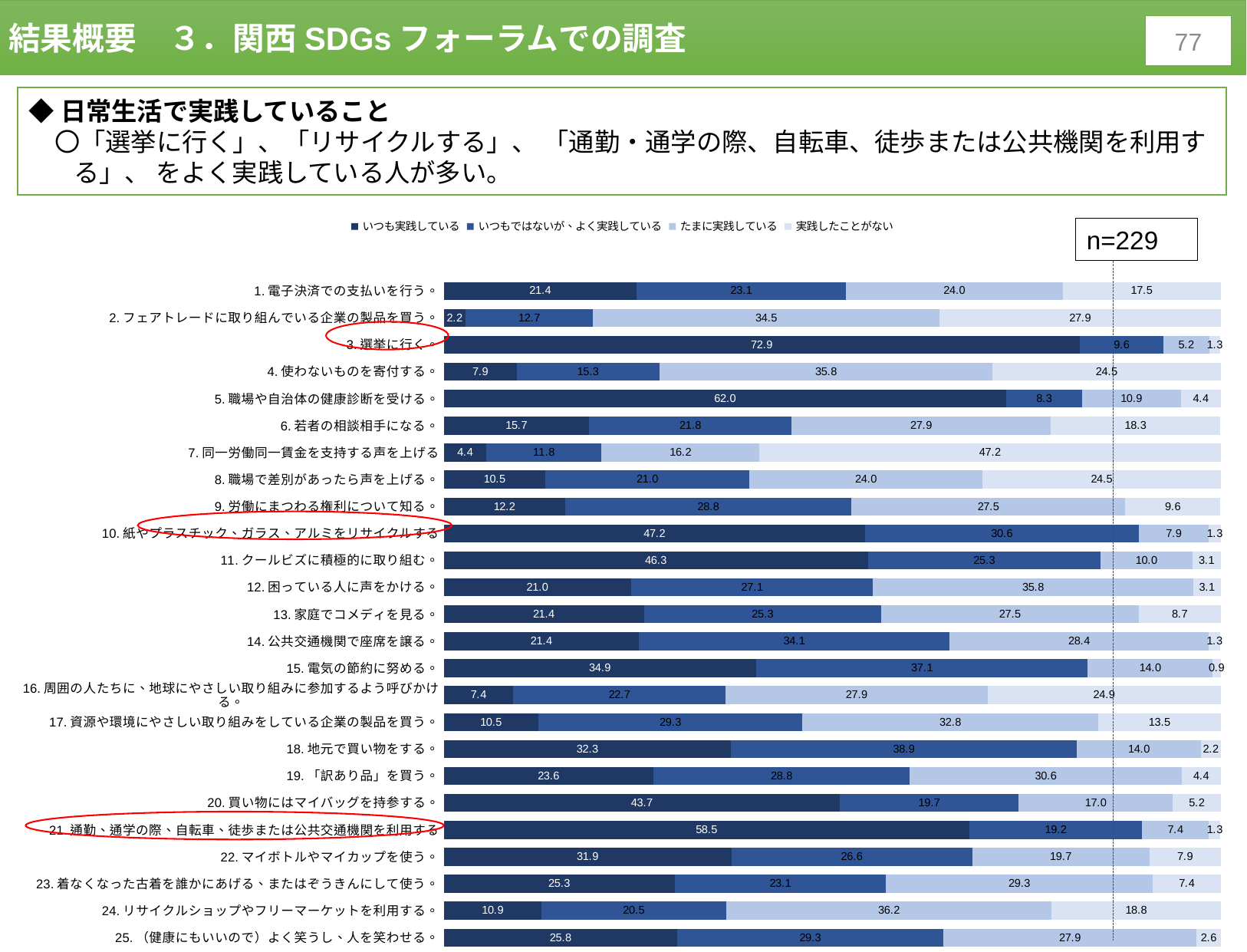

結果概要　３．関西SDGsフォーラムでの調査
77
◆日常生活で実践していること
　〇「選挙に行く」、「リサイクルする」、 「通勤・通学の際、自転車、徒歩または公共機関を利用する」、 をよく実践している人が多い。

### Chart

| Category | いつも実践している | いつもではないが、よく実践している | たまに実践している | 実践したことがない |
|---|---|---|---|---|
| 1.電子決済での支払いを行う。 | 21.397379912663755 | 23.144104803493452 | 24.017467248908297 | 17.46724890829694 |
| 2.フェアトレードに取り組んでいる企業の製品を買う。 | 2.1834061135371177 | 12.663755458515283 | 34.49781659388647 | 27.947598253275107 |
| 3.選挙に行く。 | 72.92576419213974 | 9.606986899563319 | 5.240174672489083 | 1.3100436681222707 |
| 4.使わないものを寄付する。 | 7.860262008733625 | 15.283842794759824 | 35.80786026200873 | 24.45414847161572 |
| 5.職場や自治体の健康診断を受ける。 | 62.00873362445415 | 8.296943231441048 | 10.91703056768559 | 4.366812227074235 |
| 6.若者の相談相手になる。 | 15.72052401746725 | 21.83406113537118 | 27.947598253275107 | 18.340611353711793 |
| 7.同一労働同一賃金を支持する声を上げる | 4.366812227074235 | 11.790393013100436 | 16.157205240174672 | 47.161572052401745 |
| 8.職場で差別があったら声を上げる。 | 10.480349344978166 | 20.96069868995633 | 24.017467248908297 | 24.45414847161572 |
| 9.労働にまつわる権利について知る。 | 12.22707423580786 | 28.82096069868996 | 27.510917030567683 | 9.606986899563319 |
| 10.紙やプラスチック、ガラス、アルミをリサイクルする | 47.161572052401745 | 30.567685589519648 | 7.860262008733625 | 1.3100436681222707 |
| 11.クールビズに積極的に取り組む。 | 46.288209606986904 | 25.327510917030565 | 10.043668122270741 | 3.056768558951965 |
| 12.困っている人に声をかける。 | 20.96069868995633 | 27.074235807860266 | 35.80786026200873 | 3.056768558951965 |
| 13.家庭でコメディを見る。 | 21.397379912663755 | 25.327510917030565 | 27.510917030567683 | 8.73362445414847 |
| 14.公共交通機関で座席を譲る。 | 21.397379912663755 | 34.06113537117904 | 28.38427947598253 | 1.3100436681222707 |
| 15.電気の節約に努める。 | 34.93449781659388 | 37.117903930131 | 13.973799126637553 | 0.8733624454148471 |
| 16.周囲の人たちに、地球にやさしい取り組みに参加するよう呼びかける。 | 7.423580786026202 | 22.707423580786028 | 27.947598253275107 | 24.890829694323145 |
| 17.資源や環境にやさしい取り組みをしている企業の製品を買う。 | 10.480349344978166 | 29.257641921397383 | 32.751091703056765 | 13.537117903930133 |
| 18.地元で買い物をする。 | 32.314410480349345 | 38.864628820960704 | 13.973799126637553 | 2.1834061135371177 |
| 19.「訳あり品」を買う。 | 23.580786026200872 | 28.82096069868996 | 30.567685589519648 | 4.366812227074235 |
| 20.買い物にはマイバッグを持参する。 | 43.66812227074236 | 19.65065502183406 | 17.03056768558952 | 5.240174672489083 |
| 21.通勤、通学の際、自転車、徒歩または公共交通機関を利用する | 58.515283842794766 | 19.213973799126638 | 7.423580786026202 | 1.3100436681222707 |
| 22.マイボトルやマイカップを使う。 | 31.877729257641924 | 26.637554585152838 | 19.65065502183406 | 7.860262008733625 |
| 23.着なくなった古着を誰かにあげる、またはぞうきんにして使う。 | 25.327510917030565 | 23.144104803493452 | 29.257641921397383 | 7.423580786026202 |
| 24.リサイクルショップやフリーマーケットを利用する。 | 10.91703056768559 | 20.52401746724891 | 36.24454148471616 | 18.777292576419214 |
| 25.（健康にもいいので）よく笑うし、人を笑わせる。 | 25.76419213973799 | 29.257641921397383 | 27.947598253275107 | 2.6200873362445414 |
n=229